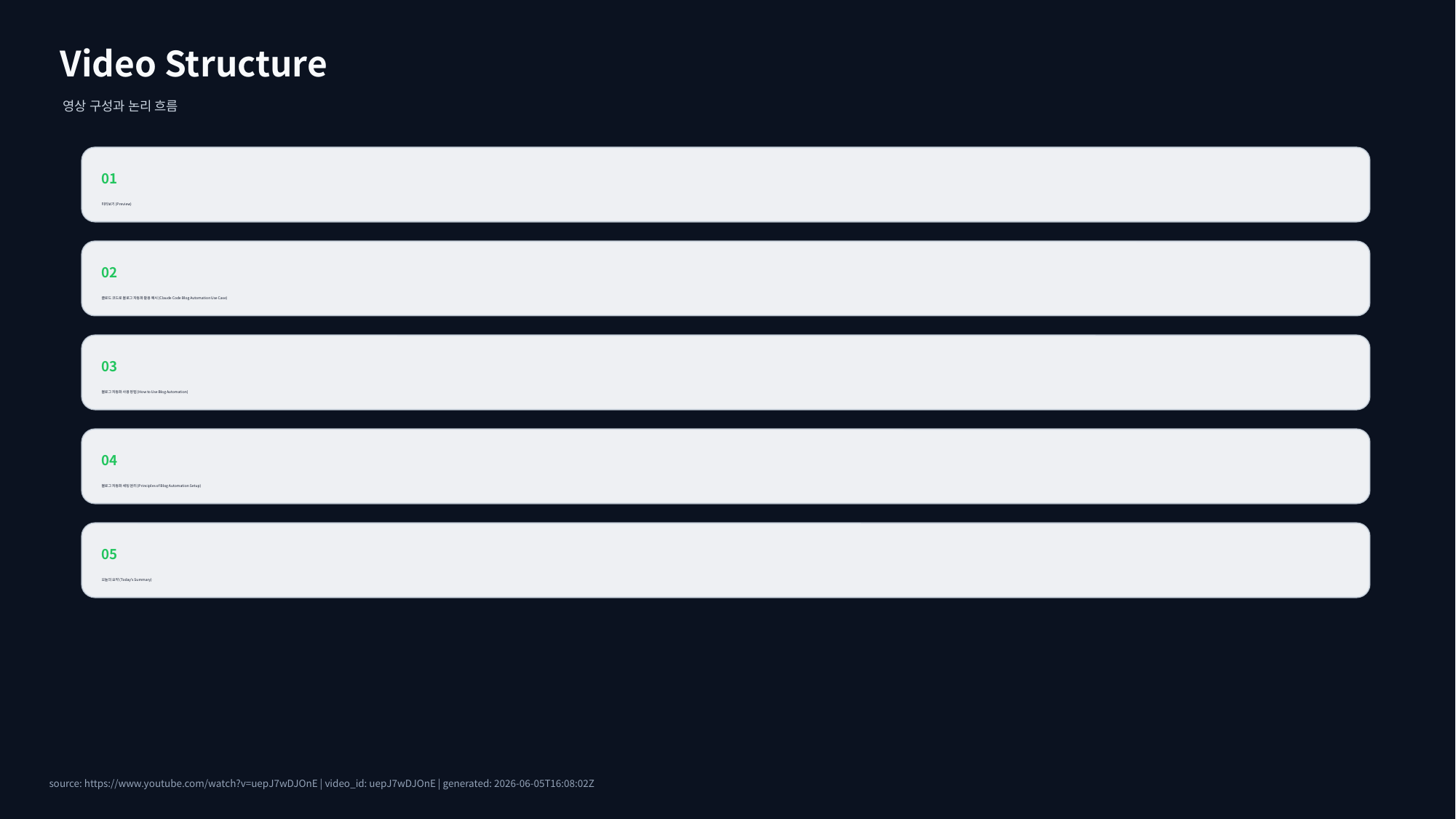

Video Structure
영상 구성과 논리 흐름

01
미리보기 (Preview)

02
클로드 코드로 블로그 자동화 활용 예시 (Claude Code Blog Automation Use Case)

03
블로그 자동화 사용 방법 (How to Use Blog Automation)

04
블로그 자동화 세팅 원리 (Principles of Blog Automation Setup)

05
오늘의 요약 (Today's Summary)
source: https://www.youtube.com/watch?v=uepJ7wDJOnE | video_id: uepJ7wDJOnE | generated: 2026-06-05T16:08:02Z